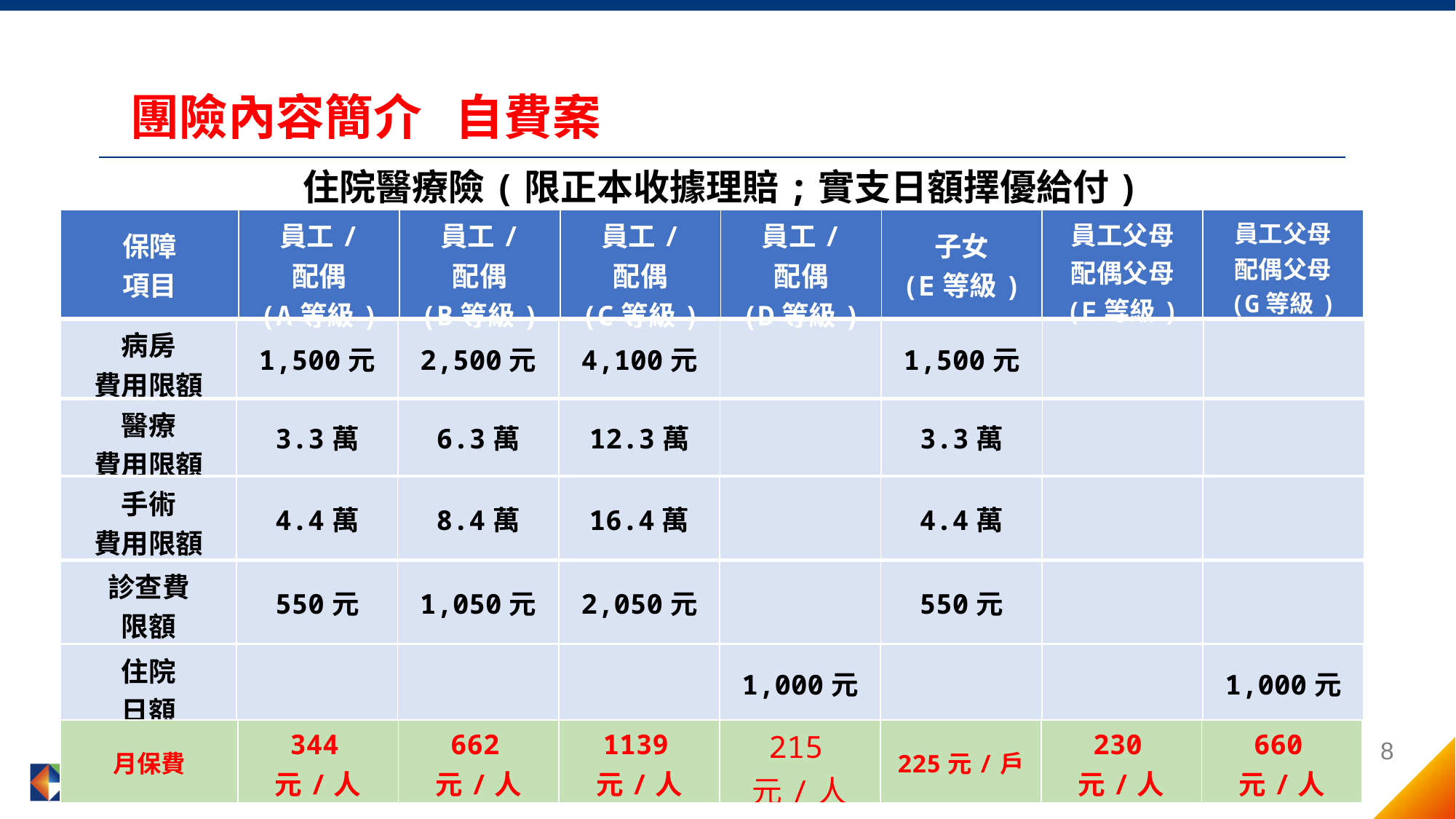

團險內容簡介   自費案
住院醫療險(限正本收據理賠;實支日額擇優給付)
| 保障 項目 | 員工/ 配偶 (A等級) | 員工/ 配偶 (B等級) | 員工/ 配偶 (C等級) | 員工/ 配偶 (D等級) | 子女 (E等級) | 員工父母 配偶父母 (F等級) | 員工父母 配偶父母 (G等級) |
| --- | --- | --- | --- | --- | --- | --- | --- |
| 病房 費用限額 | 1,500元 | 2,500元 | 4,100元 |  | 1,500元 |  |  |
| --- | --- | --- | --- | --- | --- | --- | --- |
| 醫療 費用限額 | 3.3萬 | 6.3萬 | 12.3萬 |  | 3.3萬 |  |  |
| 手術 費用限額 | 4.4萬 | 8.4萬 | 16.4萬 |  | 4.4萬 |  |  |
| --- | --- | --- | --- | --- | --- | --- | --- |
| 診查費 限額 | 550元 | 1,050元 | 2,050元 |  | 550元 |  |  |
| 住院 日額 |  |  |  | 1,000元 |  |  | 1,000元 |
| --- | --- | --- | --- | --- | --- | --- | --- |
| 月保費 | 344元/人 | 662元/人 | 1139元/人 | 215元/人 | 225元/戶 | 230元/人 | 660元/人 |
| --- | --- | --- | --- | --- | --- | --- | --- |